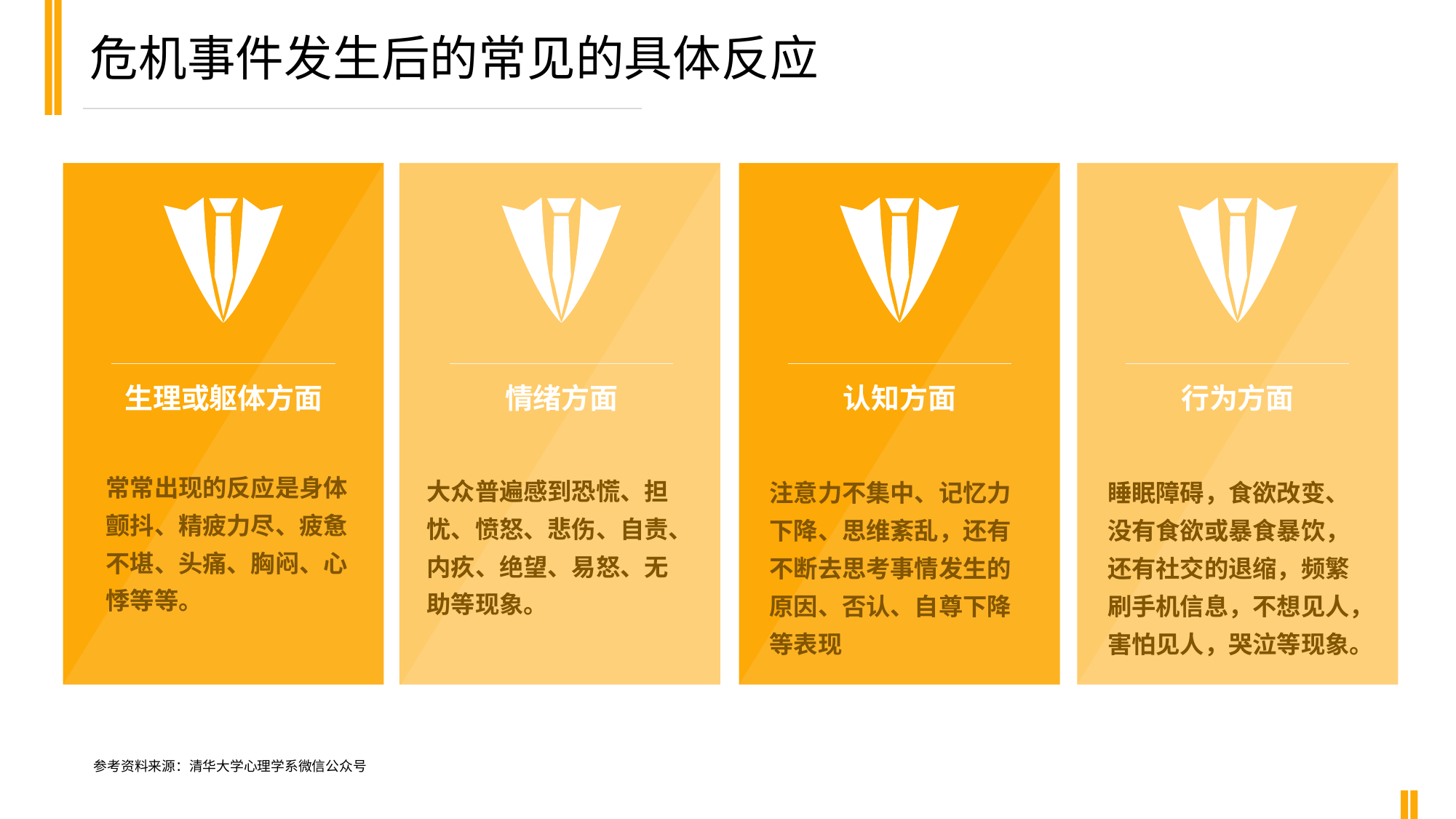

危机事件发生后的常见的具体反应

生理或躯体方面
情绪方面
认知方面
行为方面
常常出现的反应是身体颤抖、精疲力尽、疲惫不堪、头痛、胸闷、心悸等等。
大众普遍感到恐慌、担忧、愤怒、悲伤、自责、内疚、绝望、易怒、无助等现象。
注意力不集中、记忆力下降、思维紊乱，还有不断去思考事情发生的原因、否认、自尊下降等表现
睡眠障碍，食欲改变、没有食欲或暴食暴饮，还有社交的退缩，频繁刷手机信息，不想见人，害怕见人，哭泣等现象。
参考资料来源：清华大学心理学系微信公众号